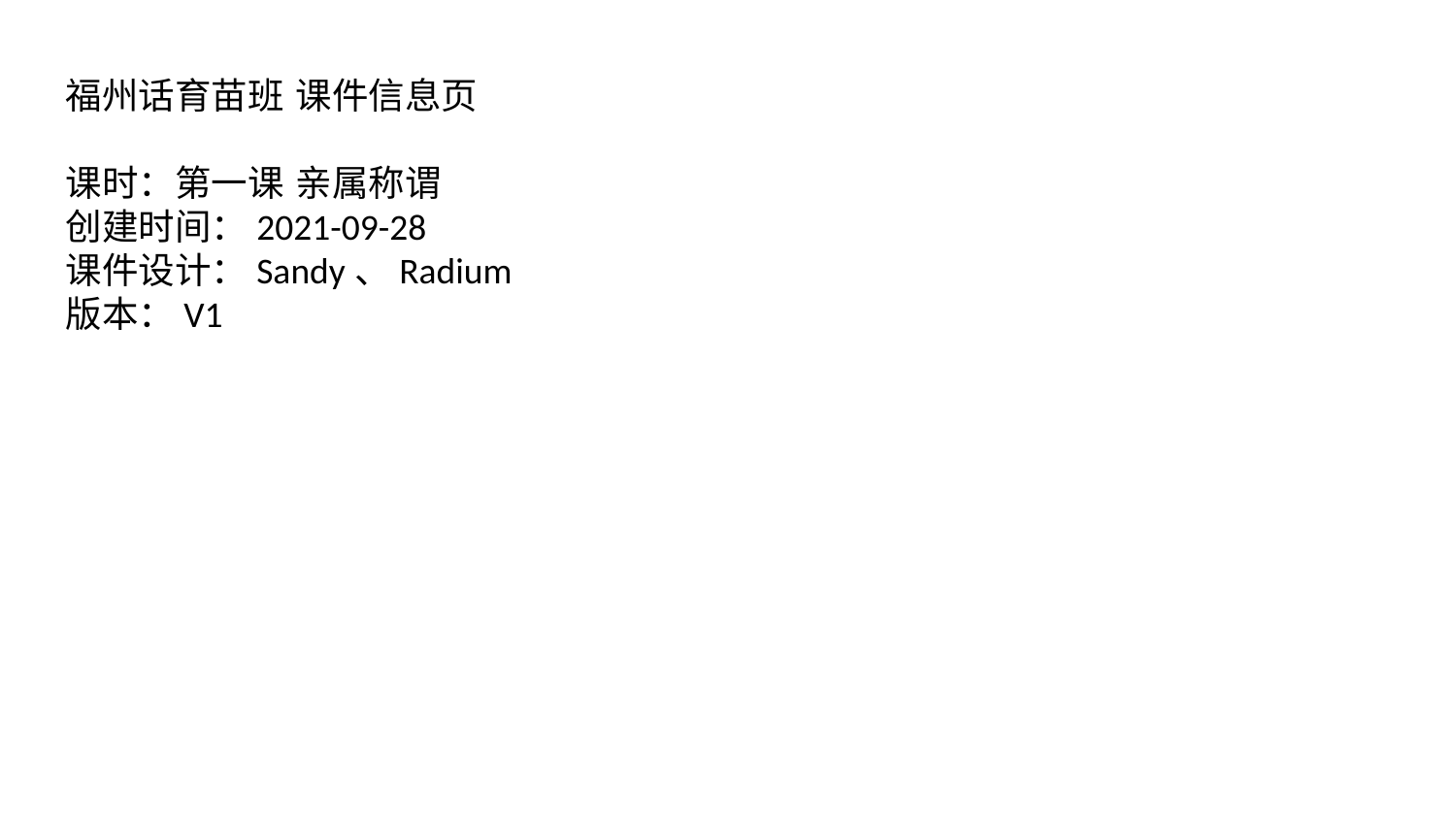

福州话育苗班 课件信息页

课时：第一课 亲属称谓
创建时间：2021-09-28
课件设计：Sandy、Radium
版本：V1